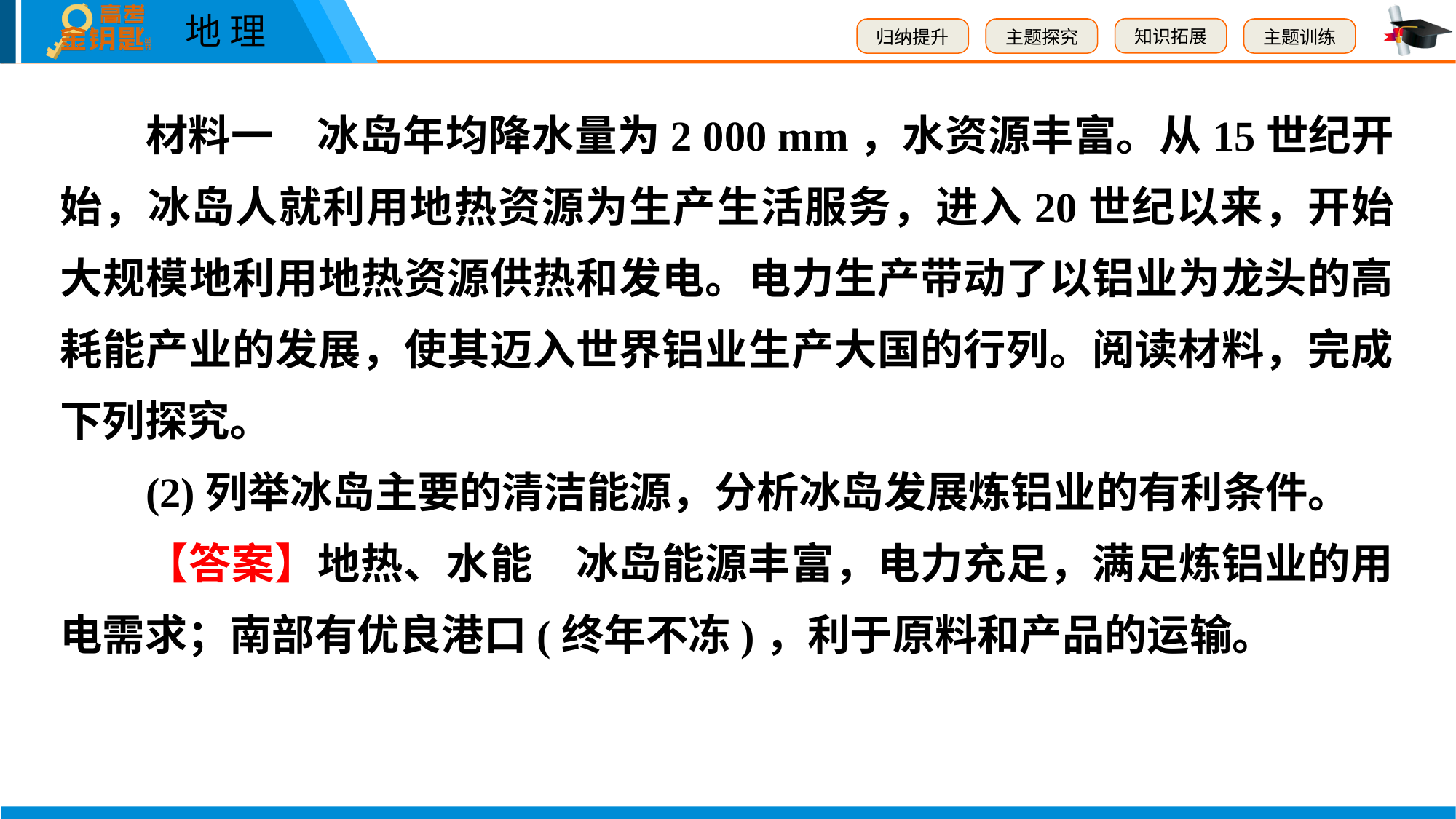

材料一　冰岛年均降水量为2 000 mm，水资源丰富。从15世纪开始，冰岛人就利用地热资源为生产生活服务，进入20世纪以来，开始大规模地利用地热资源供热和发电。电力生产带动了以铝业为龙头的高耗能产业的发展，使其迈入世界铝业生产大国的行列。阅读材料，完成下列探究。
(2)列举冰岛主要的清洁能源，分析冰岛发展炼铝业的有利条件。
【答案】地热、水能　冰岛能源丰富，电力充足，满足炼铝业的用电需求；南部有优良港口(终年不冻)，利于原料和产品的运输。